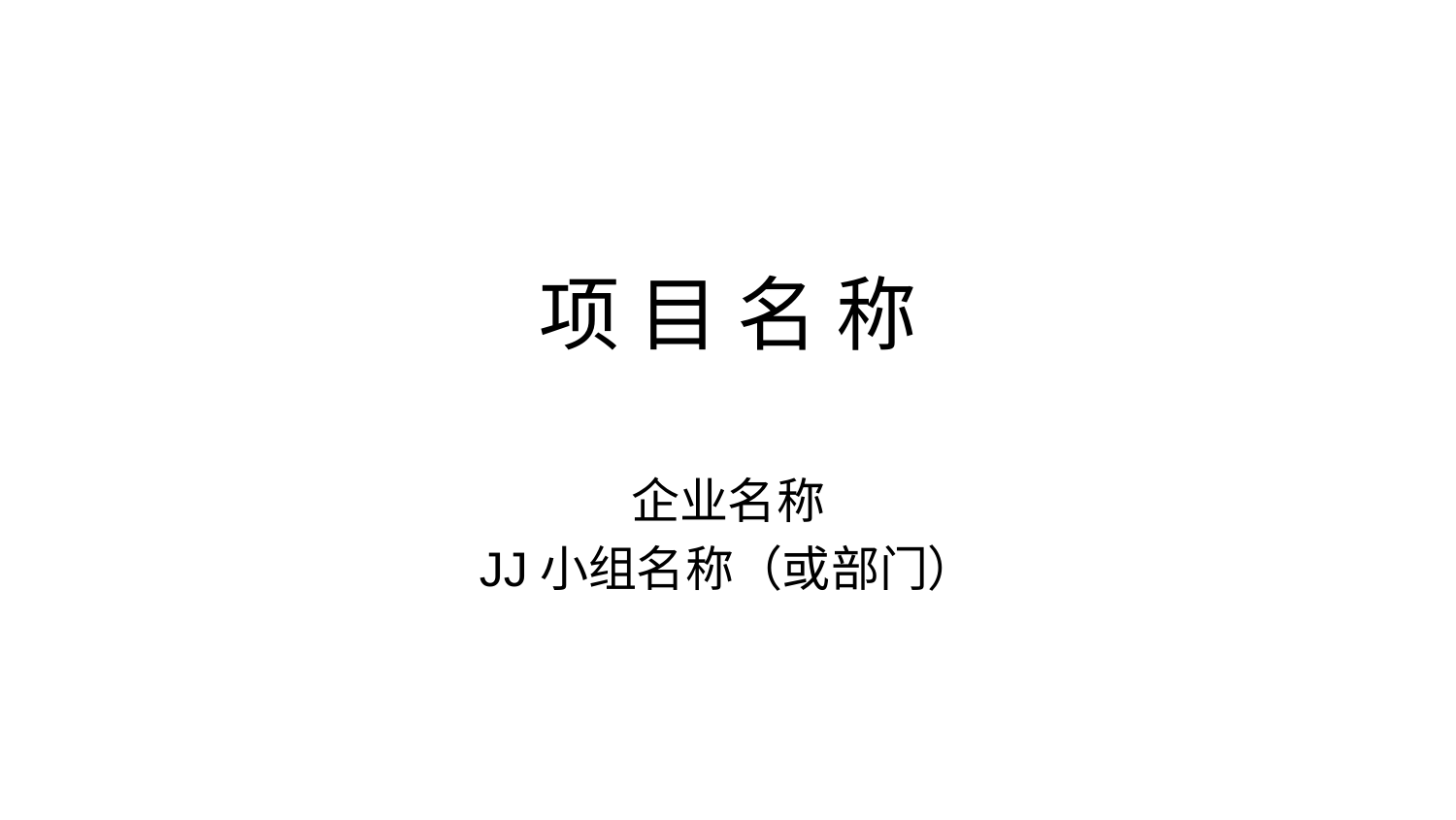

# 项 目 名 称
企业名称
JJ小组名称（或部门）